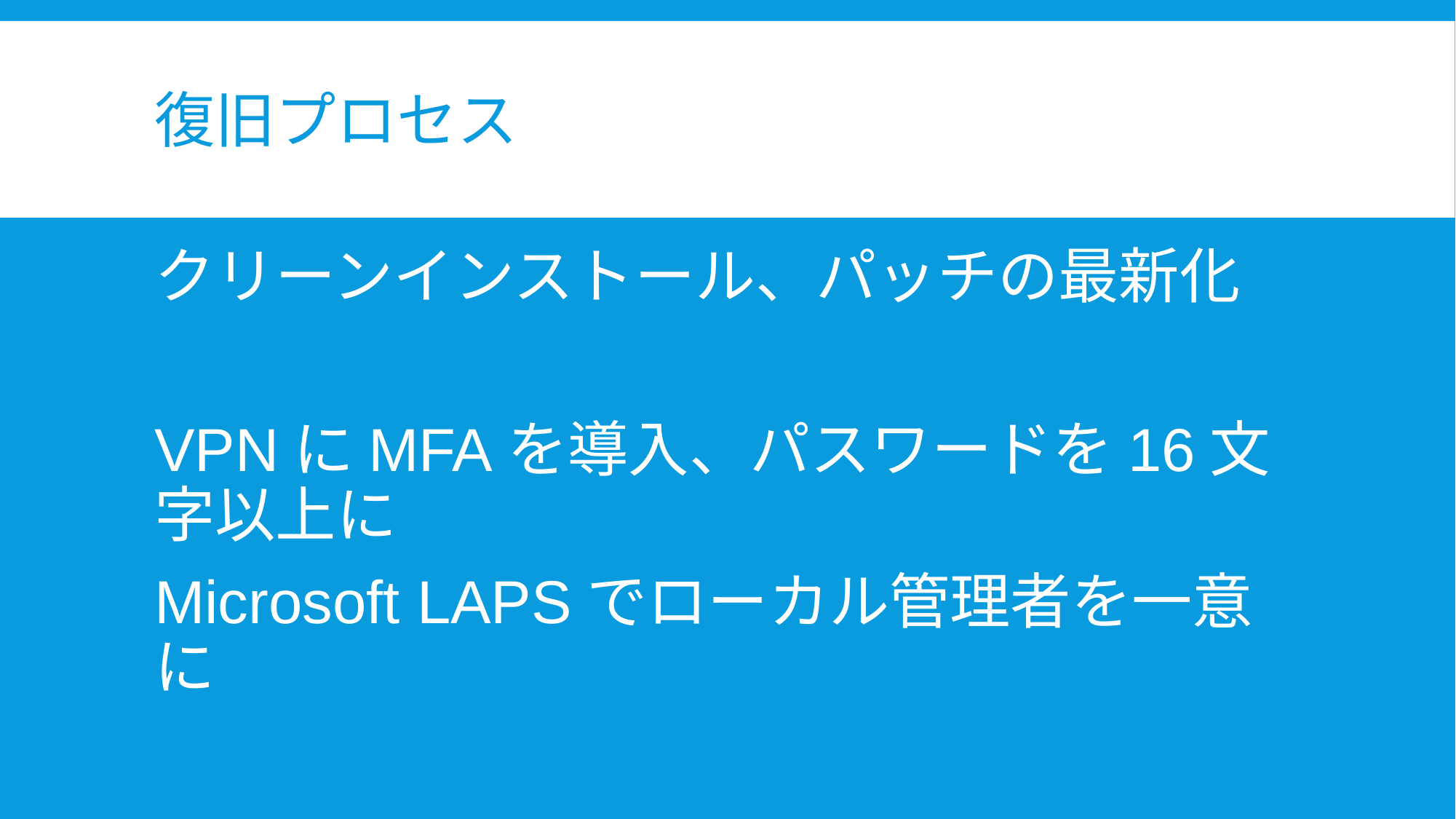

# 復旧プロセス
クリーンインストール、パッチの最新化

VPNにMFAを導入、パスワードを16文字以上に
Microsoft LAPSでローカル管理者を一意に